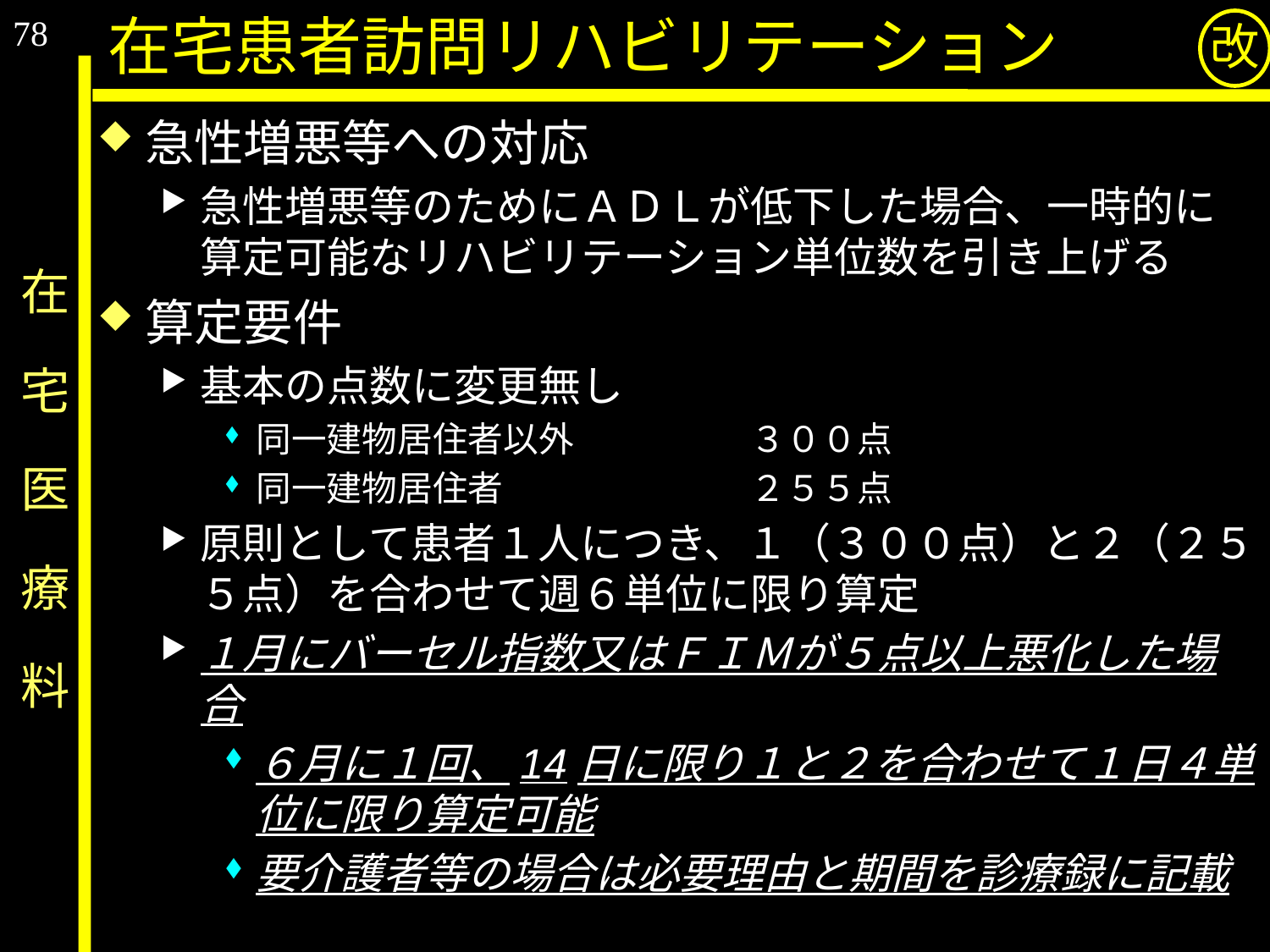

78
在宅患者訪問リハビリテーション
改

急性増悪等への対応
急性増悪等のためにＡＤＬが低下した場合、一時的に算定可能なリハビリテーション単位数を引き上げる
算定要件
基本の点数に変更無し
同一建物居住者以外　　　　　３００点
同一建物居住者　　　　　　　２５５点
原則として患者１人につき、１（３００点）と２（２５５点）を合わせて週６単位に限り算定
１月にバーセル指数又はＦＩＭが５点以上悪化した場合
６月に１回、14日に限り１と２を合わせて１日４単位に限り算定可能
要介護者等の場合は必要理由と期間を診療録に記載
# 在　宅　医　療　料